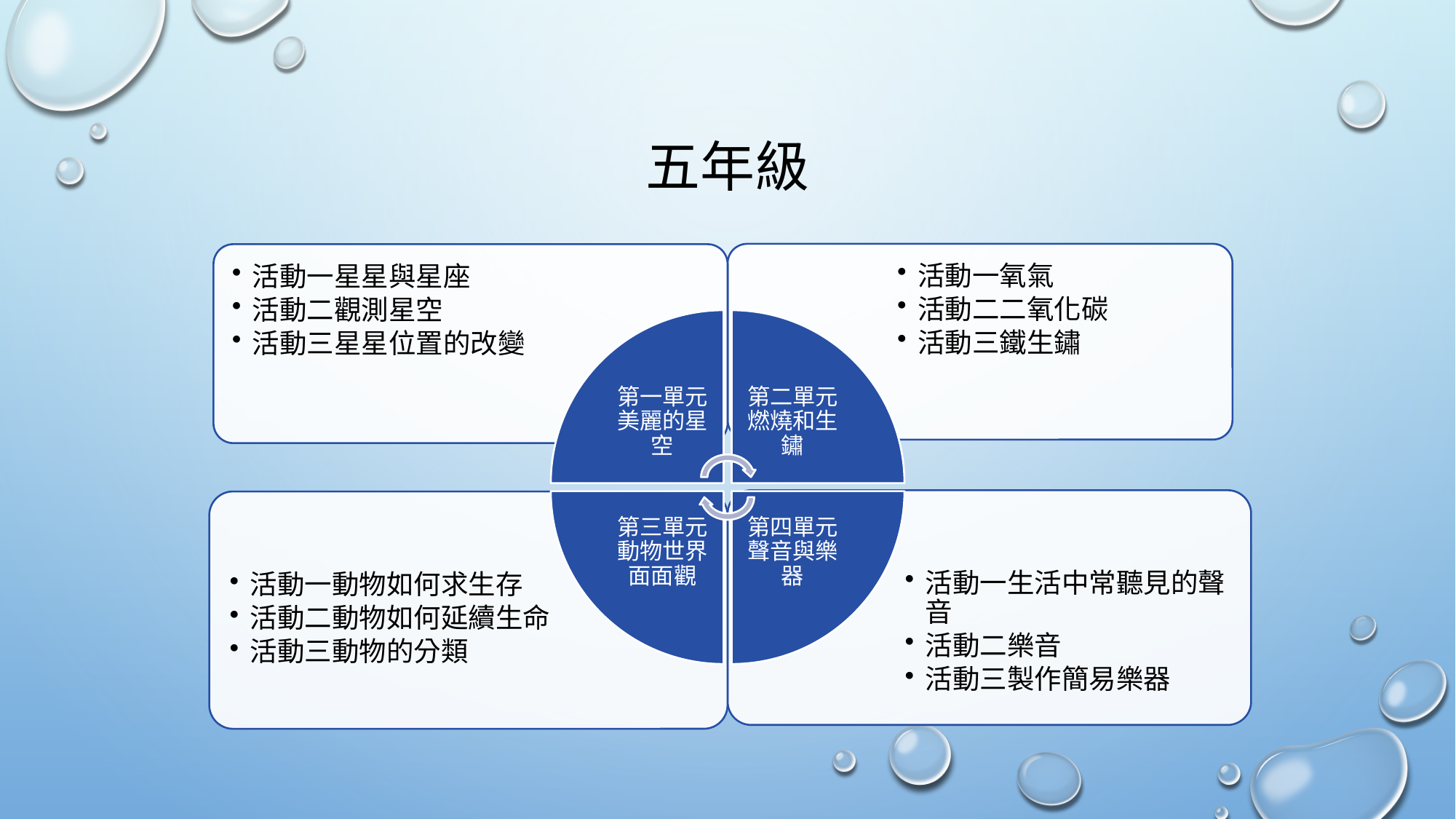

# 五年級
活動一生活中常聽見的聲音
活動二樂音
活動三製作簡易樂器
活動一動物如何求生存
活動二動物如何延續生命
活動三動物的分類
活動一氧氣
活動二二氧化碳
活動三鐵生鏽
活動一星星與星座
活動二觀測星空
活動三星星位置的改變

第一單元美麗的星空
第二單元燃燒和生鏽
第四單元聲音與樂器
第三單元動物世界面面觀